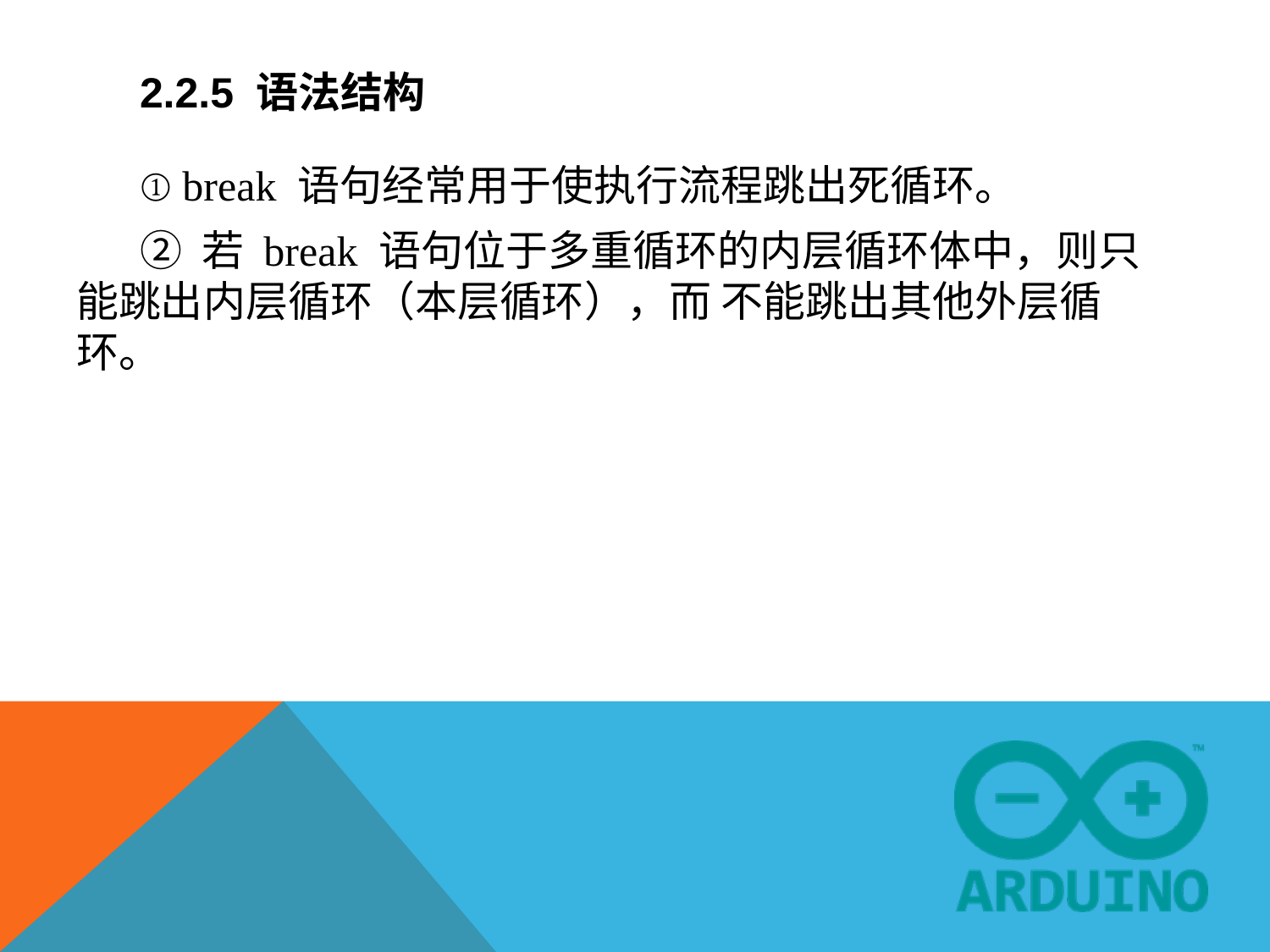

# 2.2.5 语法结构
① break 语句经常用于使执行流程跳出死循环。
② 若 break 语句位于多重循环的内层循环体中，则只能跳出内层循环（本层循环），而 不能跳出其他外层循环。